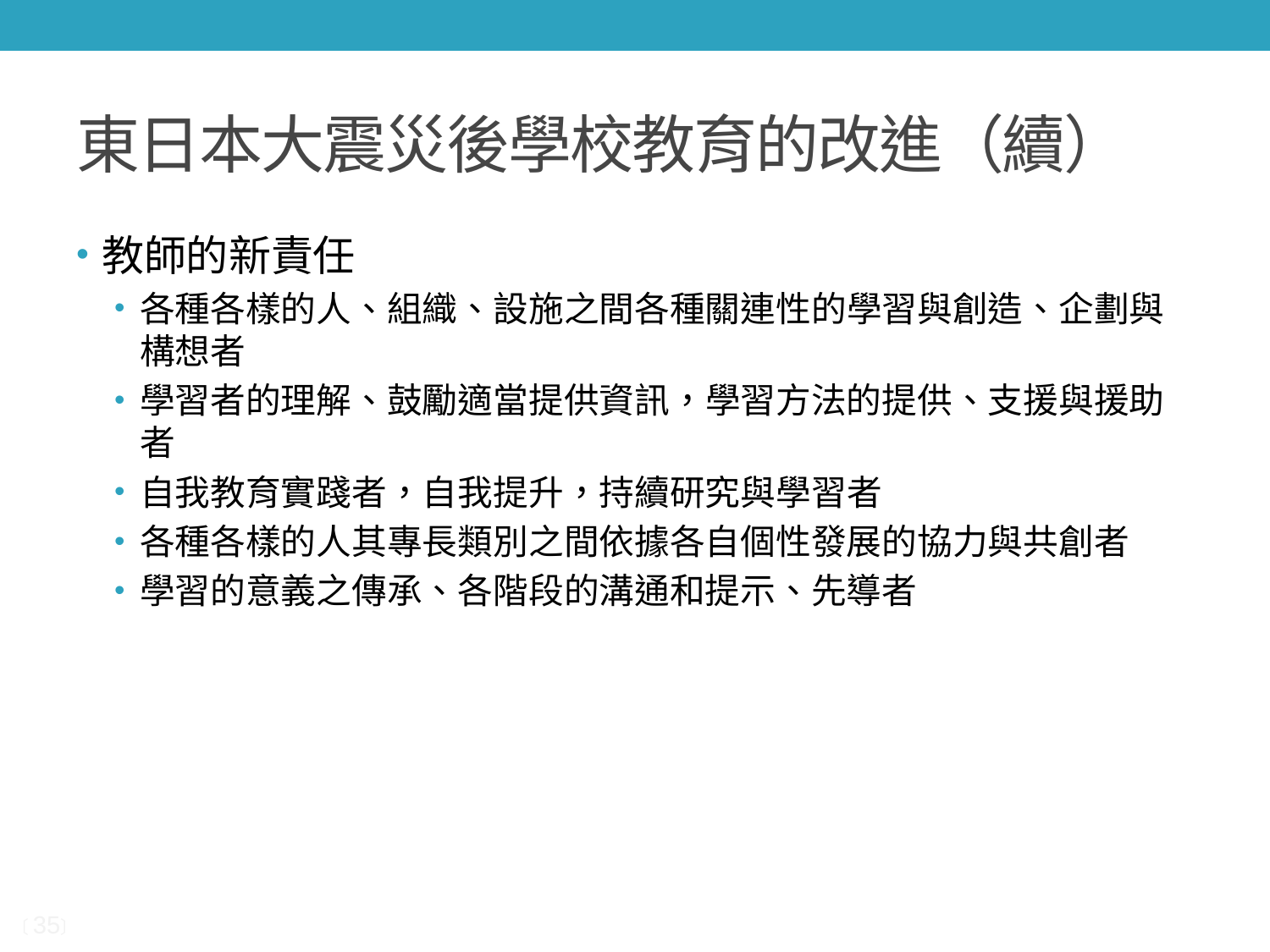

# 東日本大震災後學校教育的改進（續）
教師的新責任
各種各樣的人、組織、設施之間各種關連性的學習與創造、企劃與構想者
學習者的理解、鼓勵適當提供資訊，學習方法的提供、支援與援助者
自我教育實踐者，自我提升，持續研究與學習者
各種各樣的人其專長類別之間依據各自個性發展的協力與共創者
學習的意義之傳承、各階段的溝通和提示、先導者